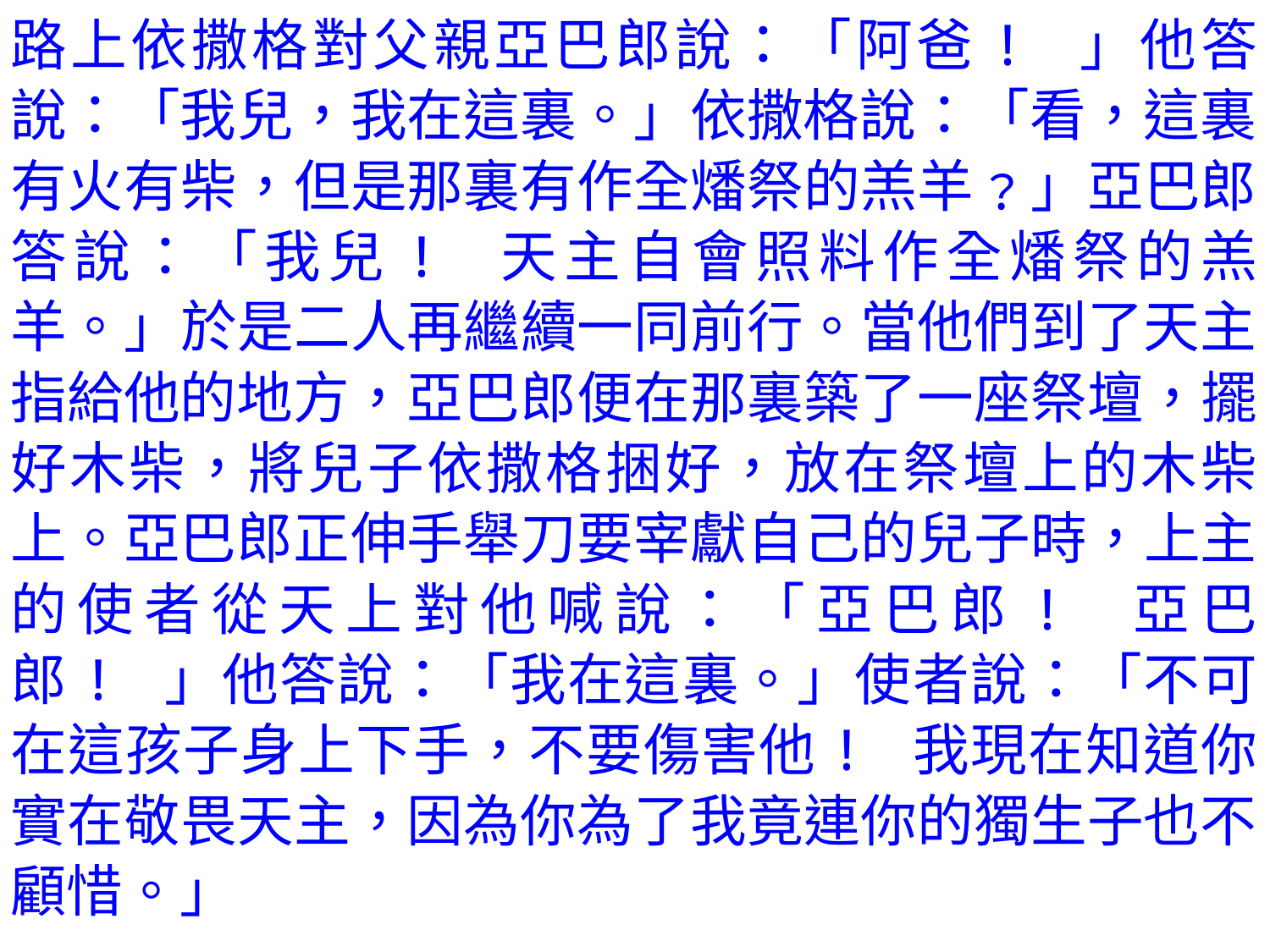

路上依撒格對父親亞巴郎說：「阿爸! 」他答說：「我兒，我在這裏。」依撒格說：「看，這裏有火有柴，但是那裏有作全燔祭的羔羊﹖」亞巴郎答說：「我兒! 天主自會照料作全燔祭的羔羊。」於是二人再繼續一同前行。當他們到了天主指給他的地方，亞巴郎便在那裏築了一座祭壇，擺好木柴，將兒子依撒格捆好，放在祭壇上的木柴上。亞巴郎正伸手舉刀要宰獻自己的兒子時，上主的使者從天上對他喊說：「亞巴郎! 亞巴郎! 」他答說：「我在這裏。」使者說：「不可在這孩子身上下手，不要傷害他! 我現在知道你實在敬畏天主，因為你為了我竟連你的獨生子也不顧惜。」